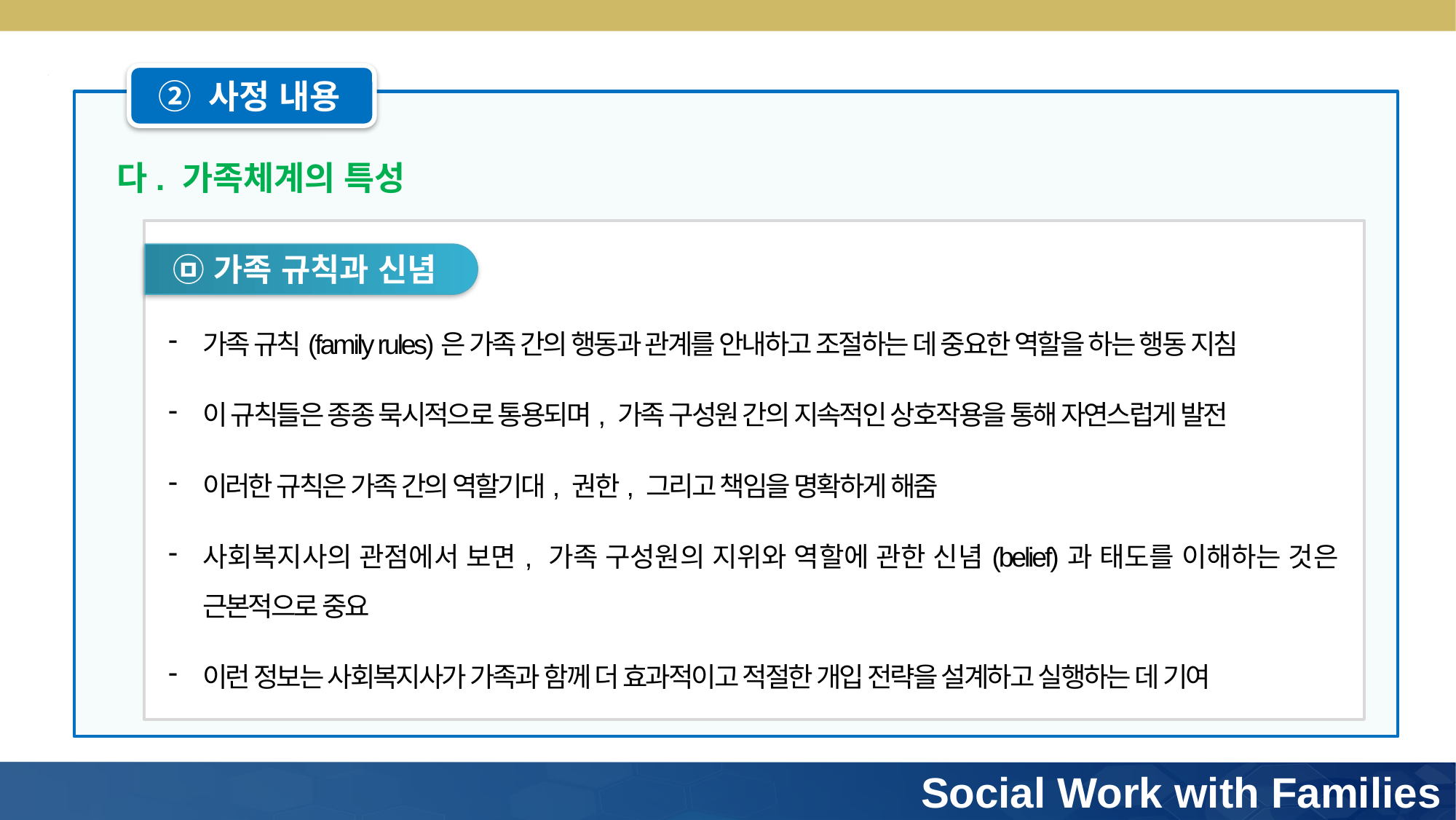

② 사정 내용

다. 가족체계의 특성

㉤ 가족 규칙과 신념
가족 규칙(family rules)은 가족 간의 행동과 관계를 안내하고 조절하는 데 중요한 역할을 하는 행동 지침

이 규칙들은 종종 묵시적으로 통용되며, 가족 구성원 간의 지속적인 상호작용을 통해 자연스럽게 발전

이러한 규칙은 가족 간의 역할기대, 권한, 그리고 책임을 명확하게 해줌

사회복지사의 관점에서 보면, 가족 구성원의 지위와 역할에 관한 신념(belief)과 태도를 이해하는 것은 근본적으로 중요

이런 정보는 사회복지사가 가족과 함께 더 효과적이고 적절한 개입 전략을 설계하고 실행하는 데 기여